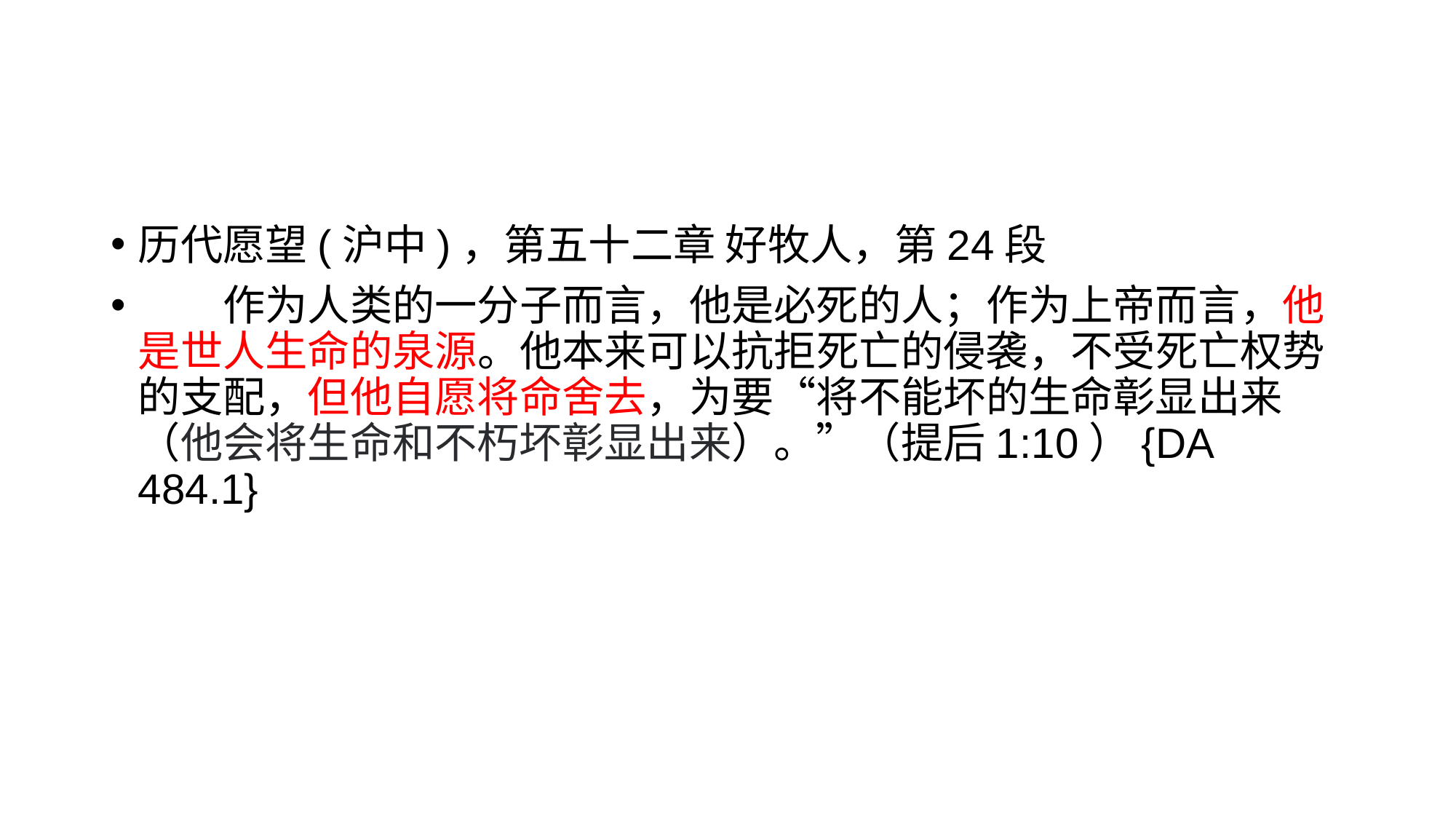

#
历代愿望(沪中)，第五十二章 好牧人，第24段
　　作为人类的一分子而言，他是必死的人；作为上帝而言，他是世人生命的泉源。他本来可以抗拒死亡的侵袭，不受死亡权势的支配，但他自愿将命舍去，为要“将不能坏的生命彰显出来（他会将生命和不朽坏彰显出来）。”（提后1:10）{DA 484.1}